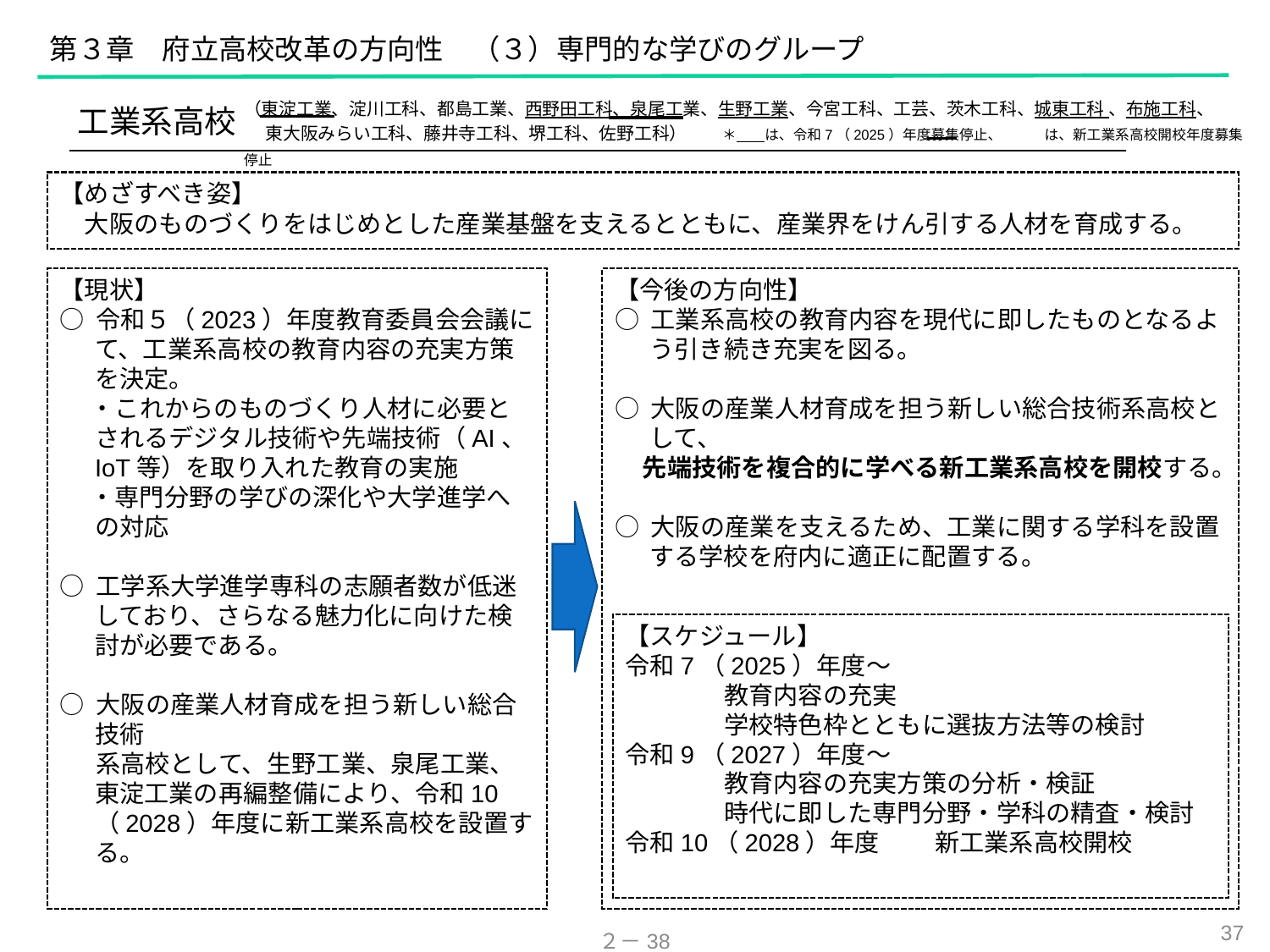

第３章　府立高校改革の方向性　（３）専門的な学びのグループ
（東淀工業、淀川工科、都島工業、西野田工科、泉尾工業、生野工業、今宮工科、工芸、茨木工科、城東工科 、布施工科、
　 東大阪みらい工科、藤井寺工科、堺工科、佐野工科）　　＊　　は、令和7（2025）年度募集停止、　　　は、新工業系高校開校年度募集停止
工業系高校
【めざすべき姿】
　大阪のものづくりをはじめとした産業基盤を支えるとともに、産業界をけん引する人材を育成する。
【今後の方向性】
○ 工業系高校の教育内容を現代に即したものとなるよう引き続き充実を図る。

○ 大阪の産業人材育成を担う新しい総合技術系高校として、
    先端技術を複合的に学べる新工業系高校を開校する。

○ 大阪の産業を支えるため、工業に関する学科を設置する学校を府内に適正に配置する。
【現状】
○ 令和５（2023）年度教育委員会会議にて、工業系高校の教育内容の充実方策を決定。
　 ・これからのものづくり人材に必要とされるデジタル技術や先端技術（AI、IoT等）を取り入れた教育の実施
　 ・専門分野の学びの深化や大学進学への対応

○ 工学系大学進学専科の志願者数が低迷しており、さらなる魅力化に向けた検討が必要である。

○ 大阪の産業人材育成を担う新しい総合技術
　  系高校として、生野工業、泉尾工業、東淀工業の再編整備により、令和10（2028）年度に新工業系高校を設置する。

【スケジュール】
令和7（2025）年度～
　　　　教育内容の充実
　　　　学校特色枠とともに選抜方法等の検討
令和9（2027）年度～
　　　　教育内容の充実方策の分析・検証
　　　　時代に即した専門分野・学科の精査・検討
令和10（2028）年度　 　新工業系高校開校

37
２－38